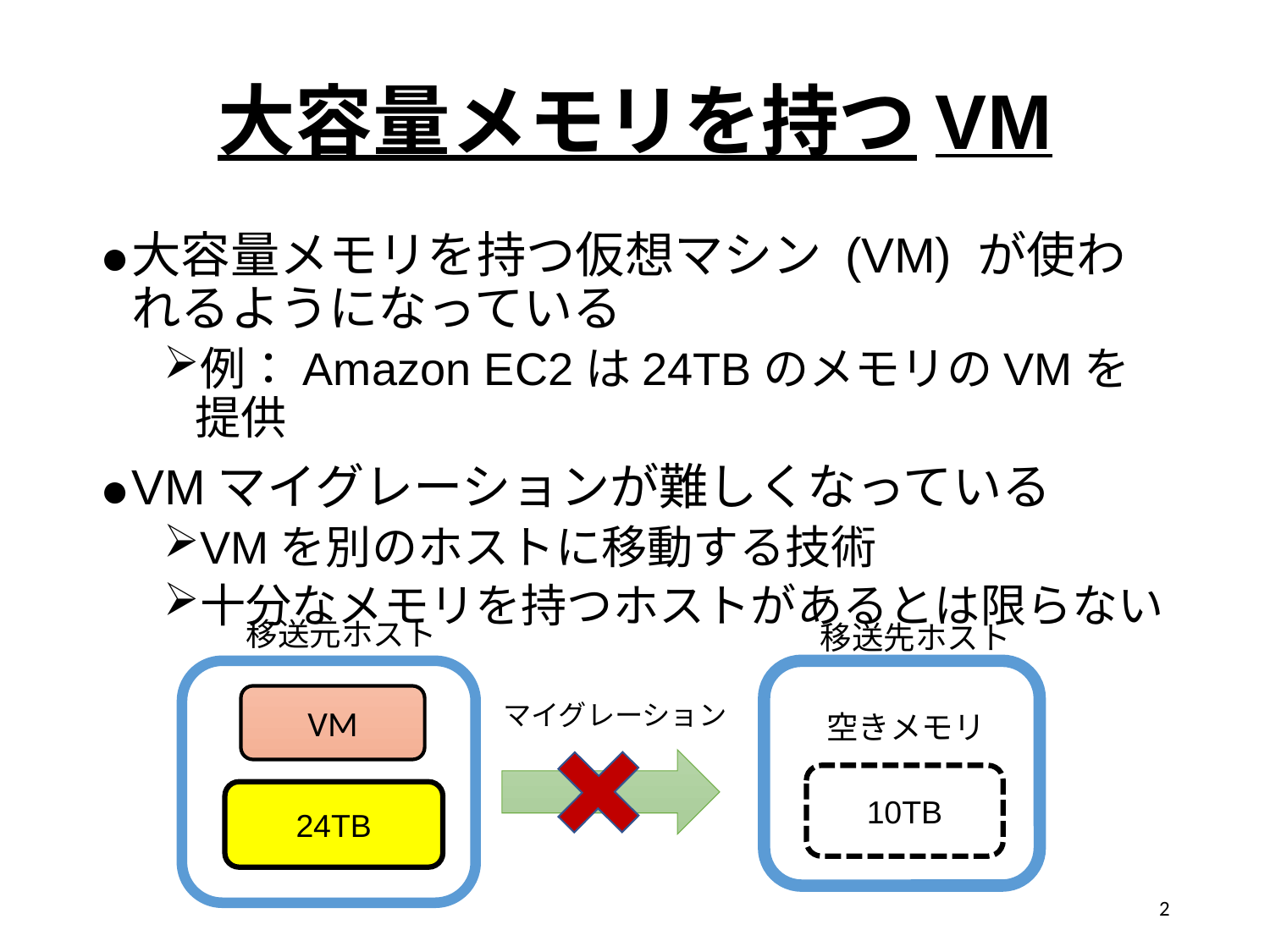

# 大容量メモリを持つVM
大容量メモリを持つ仮想マシン (VM) が使われるようになっている
例：Amazon EC2は24TBのメモリのVMを提供
VMマイグレーションが難しくなっている
VMを別のホストに移動する技術
十分なメモリを持つホストがあるとは限らない
移送元ホスト
移送先ホスト

VM
マイグレーション
24TB
10TB

空きメモリ

2